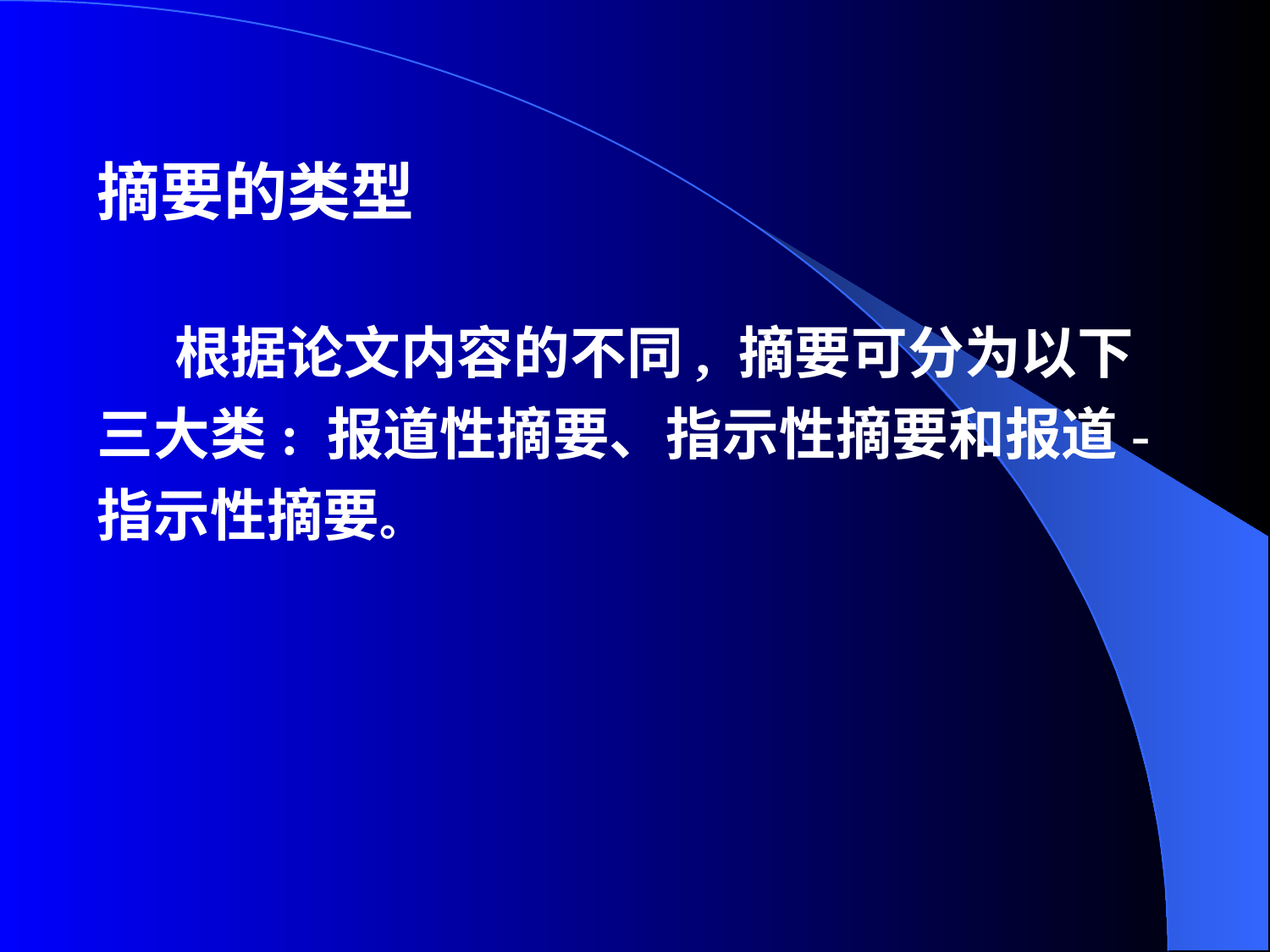

摘要的类型

     根据论文内容的不同, 摘要可分为以下三大类: 报道性摘要、指示性摘要和报道-指示性摘要。